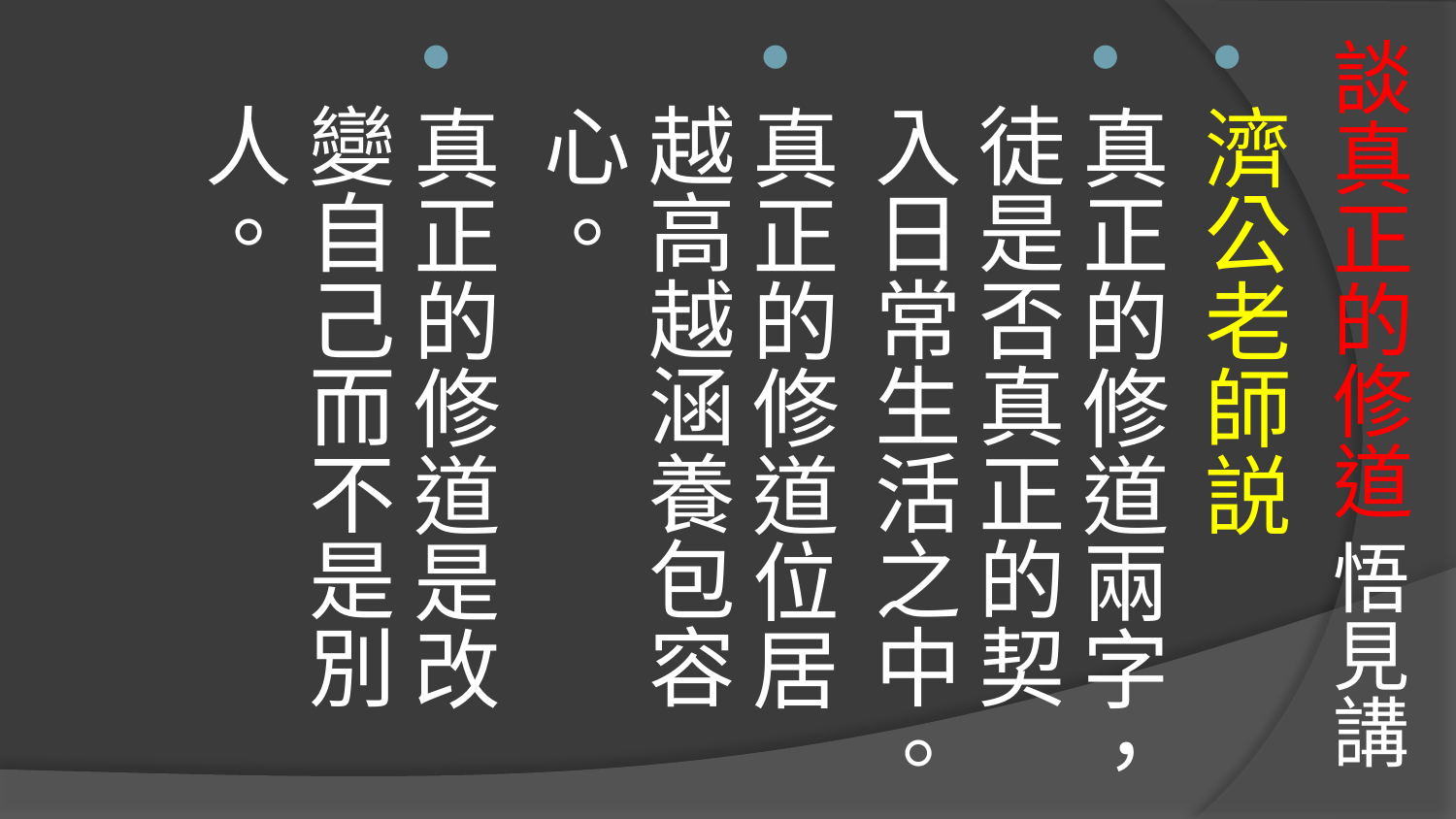

# 談真正的修道 悟見講
濟公老師説
真正的修道兩字，徒是否真正的契入日常生活之中。
真正的修道位居越高越涵養包容心。
真正的修道是改變自己而不是別人。